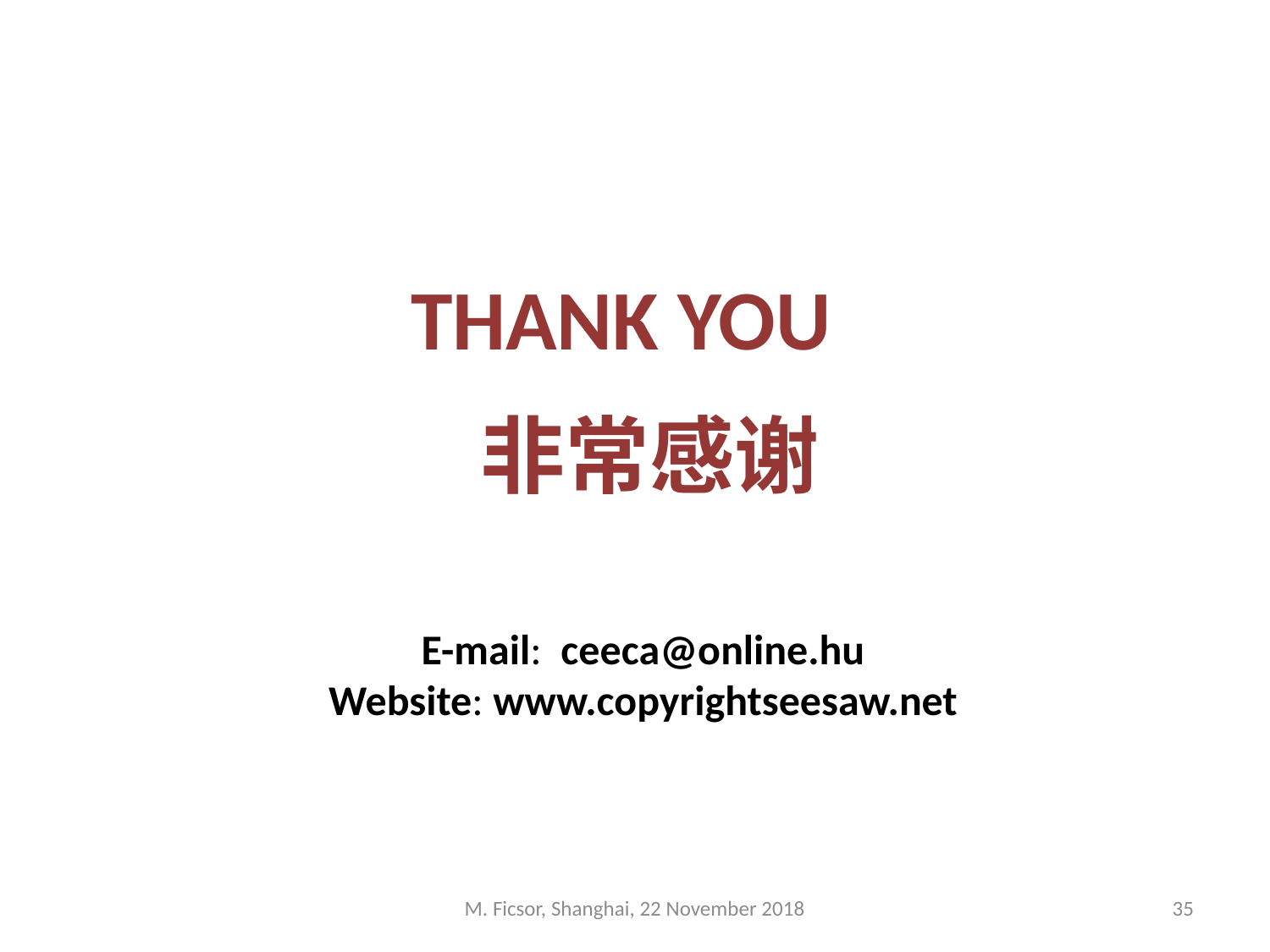

THANK YOU

非常感谢

E-mail:  ceeca@online.hu
Website: www.copyrightseesaw.net

M. Ficsor, Shanghai, 22 November 2018
35